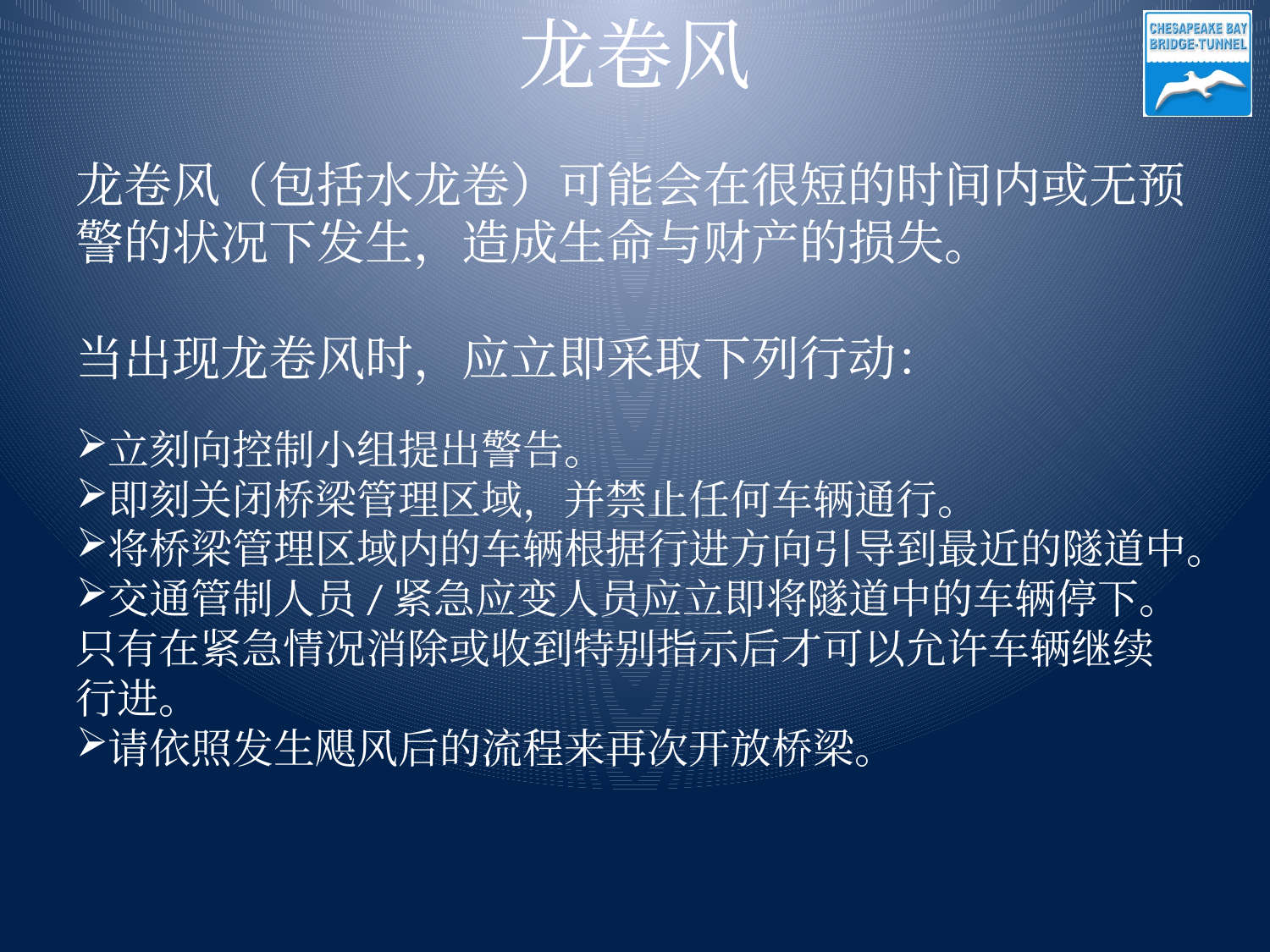

龙卷风
龙卷风（包括水龙卷）可能会在很短的时间内或无预警的状况下发生，造成生命与财产的损失。

当出现龙卷风时，应立即采取下列行动：

立刻向控制小组提出警告。
即刻关闭桥梁管理区域，并禁止任何车辆通行。
将桥梁管理区域内的车辆根据行进方向引导到最近的隧道中。
交通管制人员/紧急应变人员应立即将隧道中的车辆停下。只有在紧急情况消除或收到特别指示后才可以允许车辆继续行进。
请依照发生飓风后的流程来再次开放桥梁。